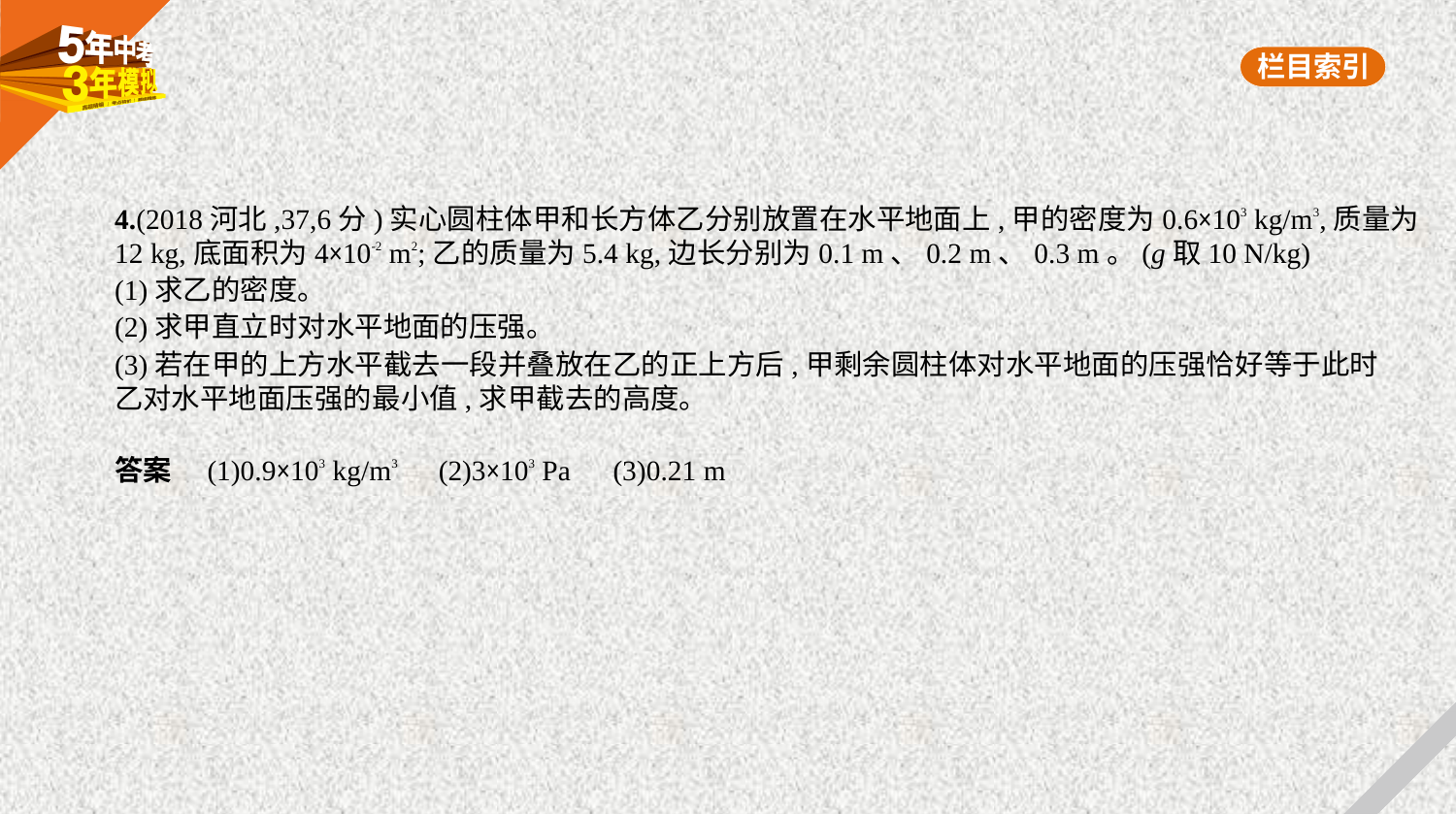

4.(2018河北,37,6分)实心圆柱体甲和长方体乙分别放置在水平地面上,甲的密度为0.6×103 kg/m3,质量为
12 kg,底面积为4×10-2 m2;乙的质量为5.4 kg,边长分别为0.1 m、0.2 m、0.3 m。(g取10 N/kg)
(1)求乙的密度。
(2)求甲直立时对水平地面的压强。
(3)若在甲的上方水平截去一段并叠放在乙的正上方后,甲剩余圆柱体对水平地面的压强恰好等于此时
乙对水平地面压强的最小值,求甲截去的高度。
答案　(1)0.9×103 kg/m3　(2)3×103 Pa　(3)0.21 m